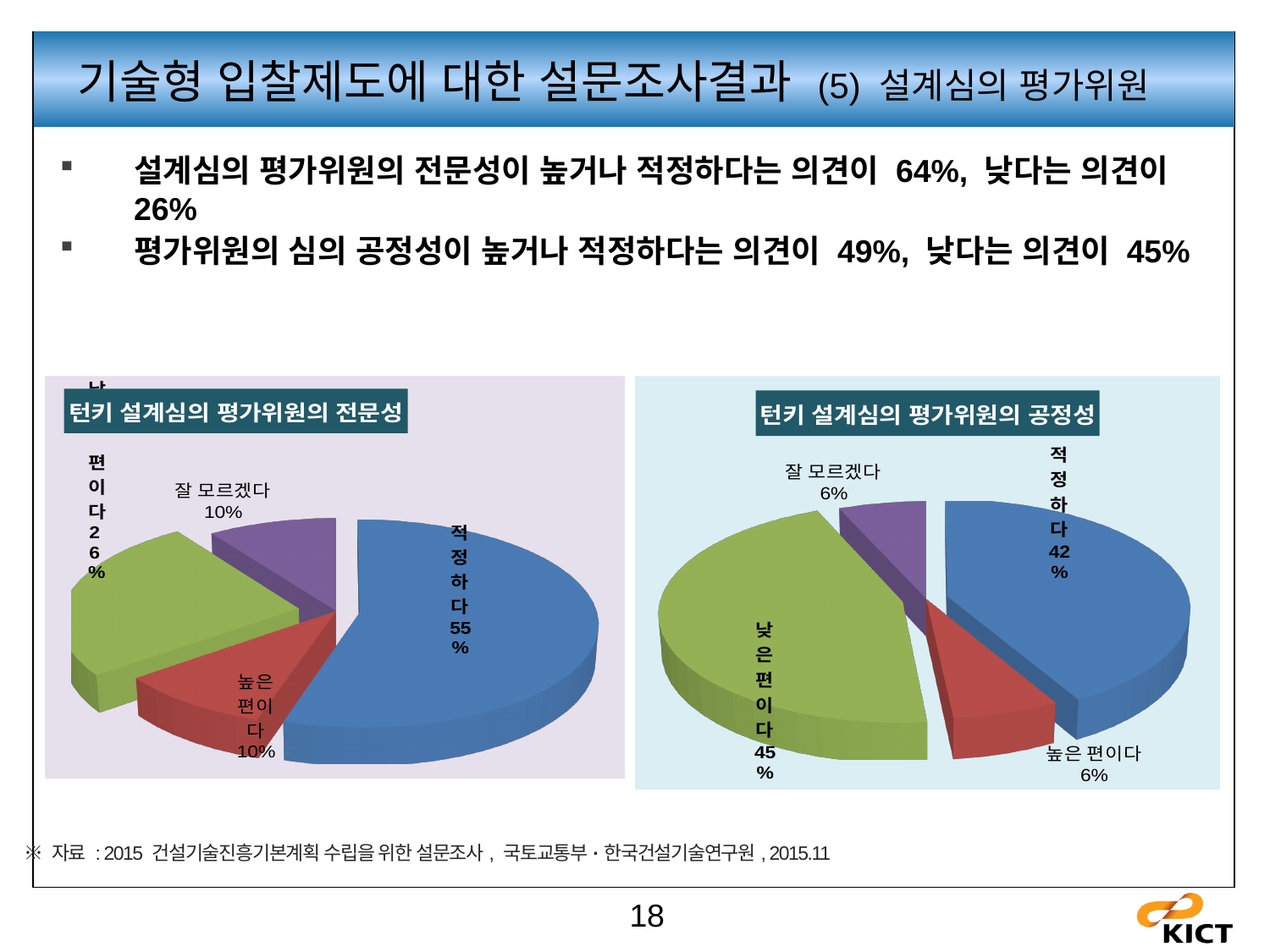

기술형 입찰제도에 대한 설문조사결과 (5) 설계심의 평가위원
설계심의 평가위원의 전문성이 높거나 적정하다는 의견이 64%, 낮다는 의견이 26%
평가위원의 심의 공정성이 높거나 적정하다는 의견이 49%, 낮다는 의견이 45%

[unsupported chart]

[unsupported chart]

현행 턴키 설계심의제도(상설심의위원회)의 개선효과
※ 자료 : 2015 건설기술진흥기본계획 수립을 위한 설문조사, 국토교통부·한국건설기술연구원, 2015.11
18